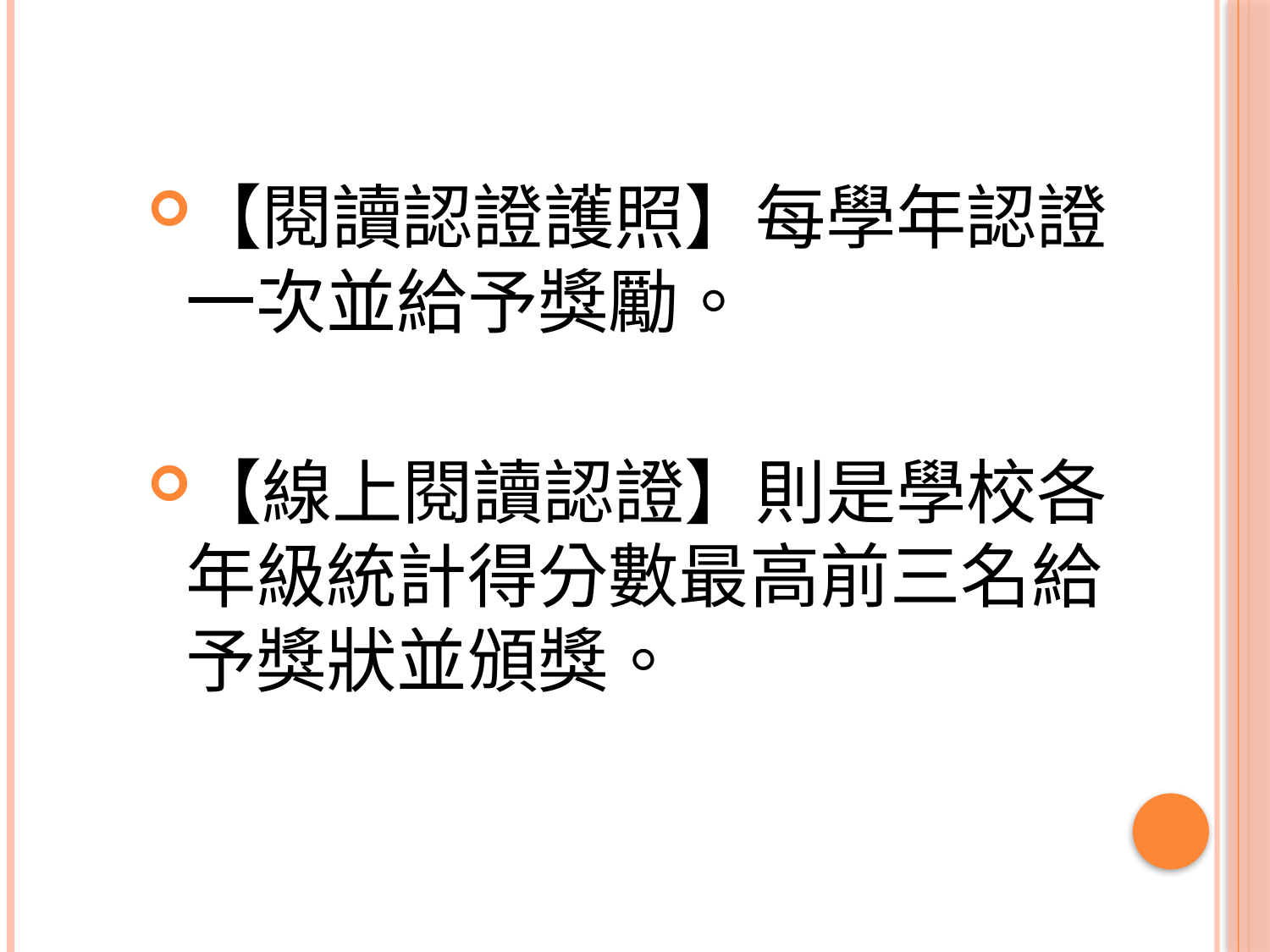

【閱讀認證護照】每學年認證一次並給予獎勵。

【線上閱讀認證】則是學校各年級統計得分數最高前三名給予獎狀並頒獎。